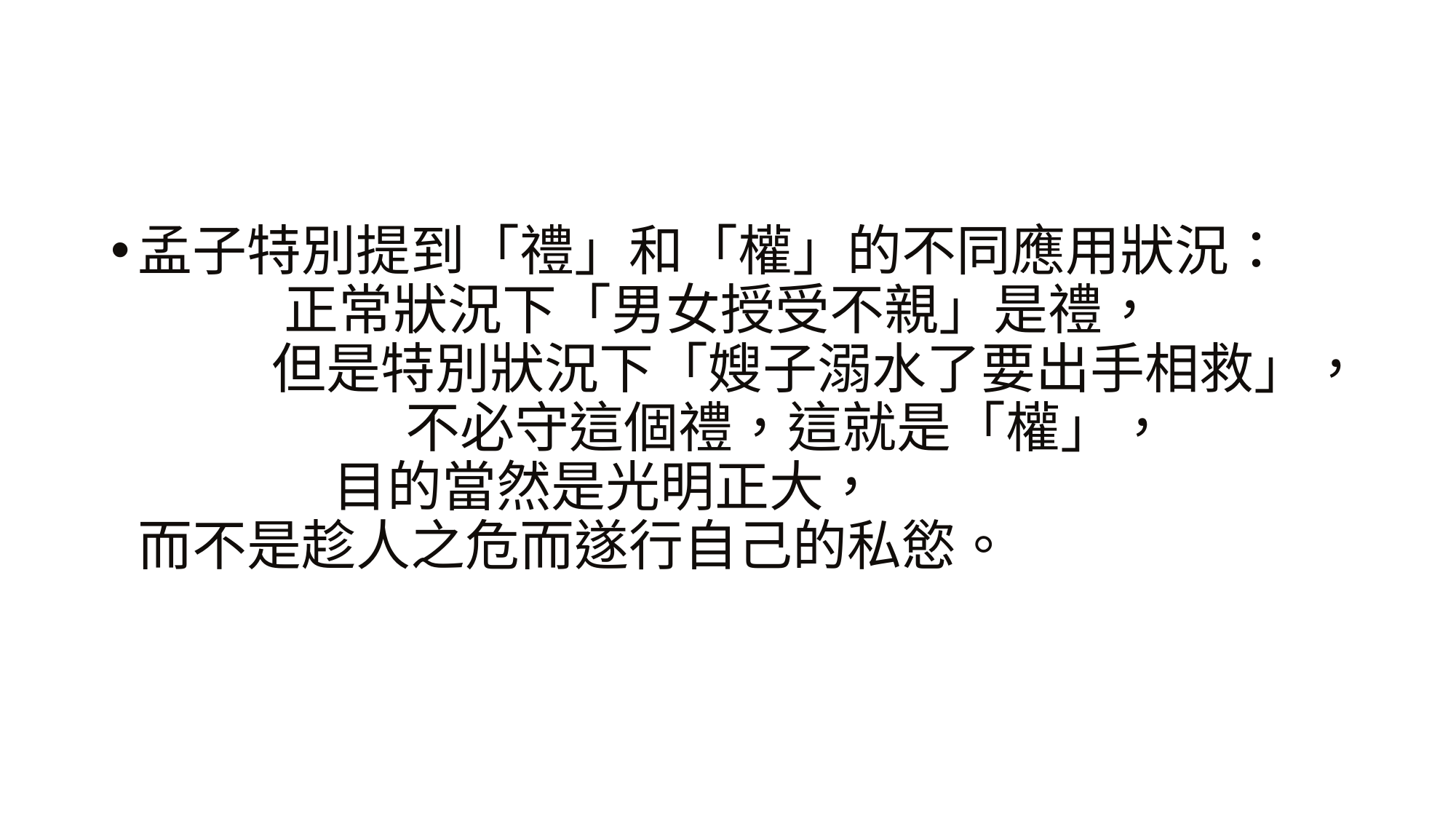

#
孟子特別提到「禮」和「權」的不同應用狀況：                 正常狀況下「男女授受不親」是禮，                           但是特別狀況下「嫂子溺水了要出手相救」，                      不必守這個禮，這就是「權」，                               目的當然是光明正大，                                       而不是趁人之危而遂行自己的私慾。